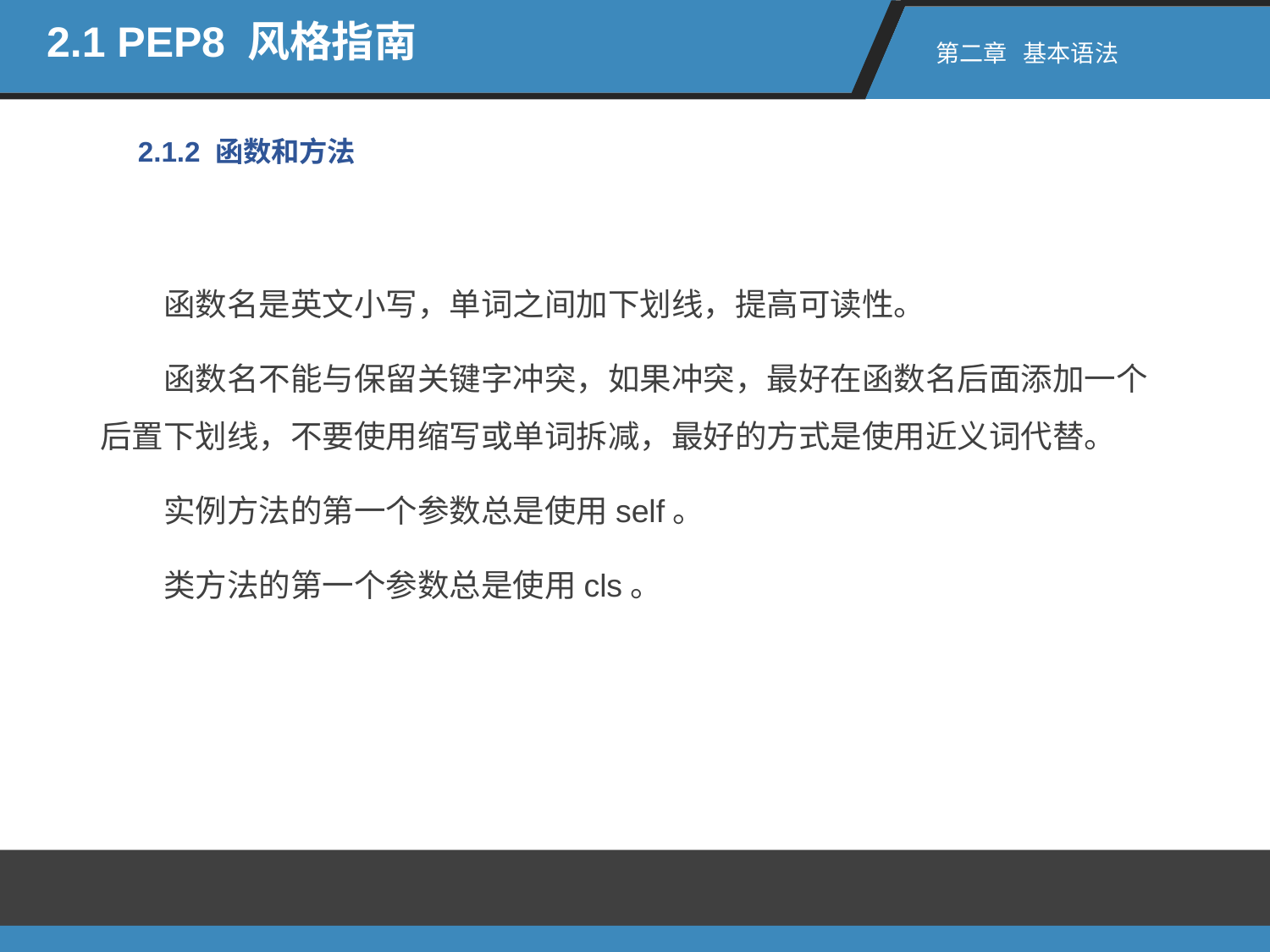

2.1 PEP8 风格指南

第二章   基本语法
2.1.2 函数和方法

函数名是英文小写，单词之间加下划线，提高可读性。
函数名不能与保留关键字冲突，如果冲突，最好在函数名后面添加一个后置下划线，不要使用缩写或单词拆减，最好的方式是使用近义词代替。
实例方法的第一个参数总是使用self。
类方法的第一个参数总是使用cls。